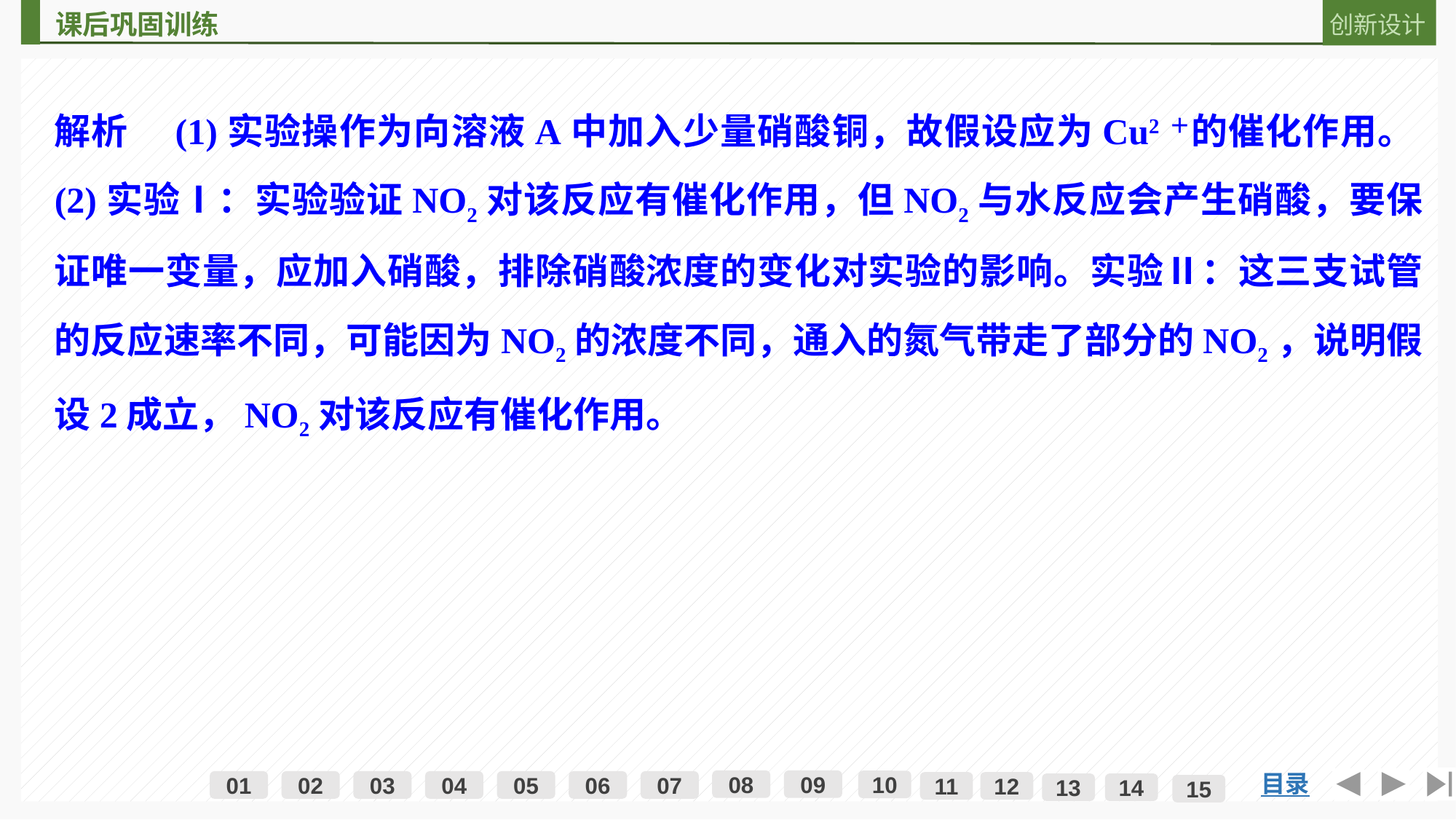

解析　(1)实验操作为向溶液A中加入少量硝酸铜，故假设应为Cu2＋的催化作用。(2)实验Ⅰ：实验验证NO2对该反应有催化作用，但NO2与水反应会产生硝酸，要保证唯一变量，应加入硝酸，排除硝酸浓度的变化对实验的影响。实验Ⅱ：这三支试管的反应速率不同，可能因为NO2的浓度不同，通入的氮气带走了部分的NO2，说明假设2成立，NO2对该反应有催化作用。